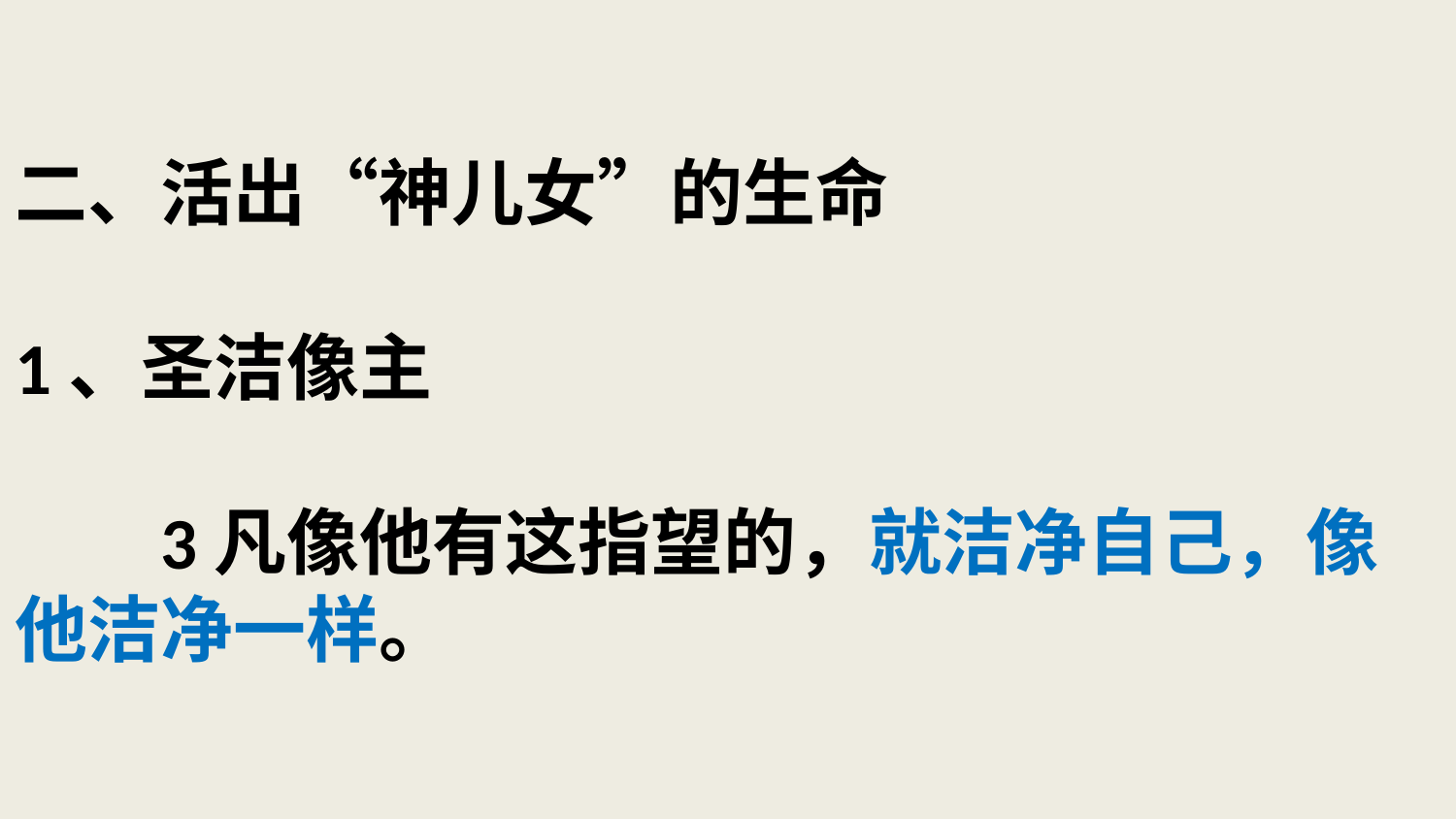

# 二、活出“神儿女”的生命 1、圣洁像主 3凡像他有这指望的，就洁净自己，像他洁净一样。